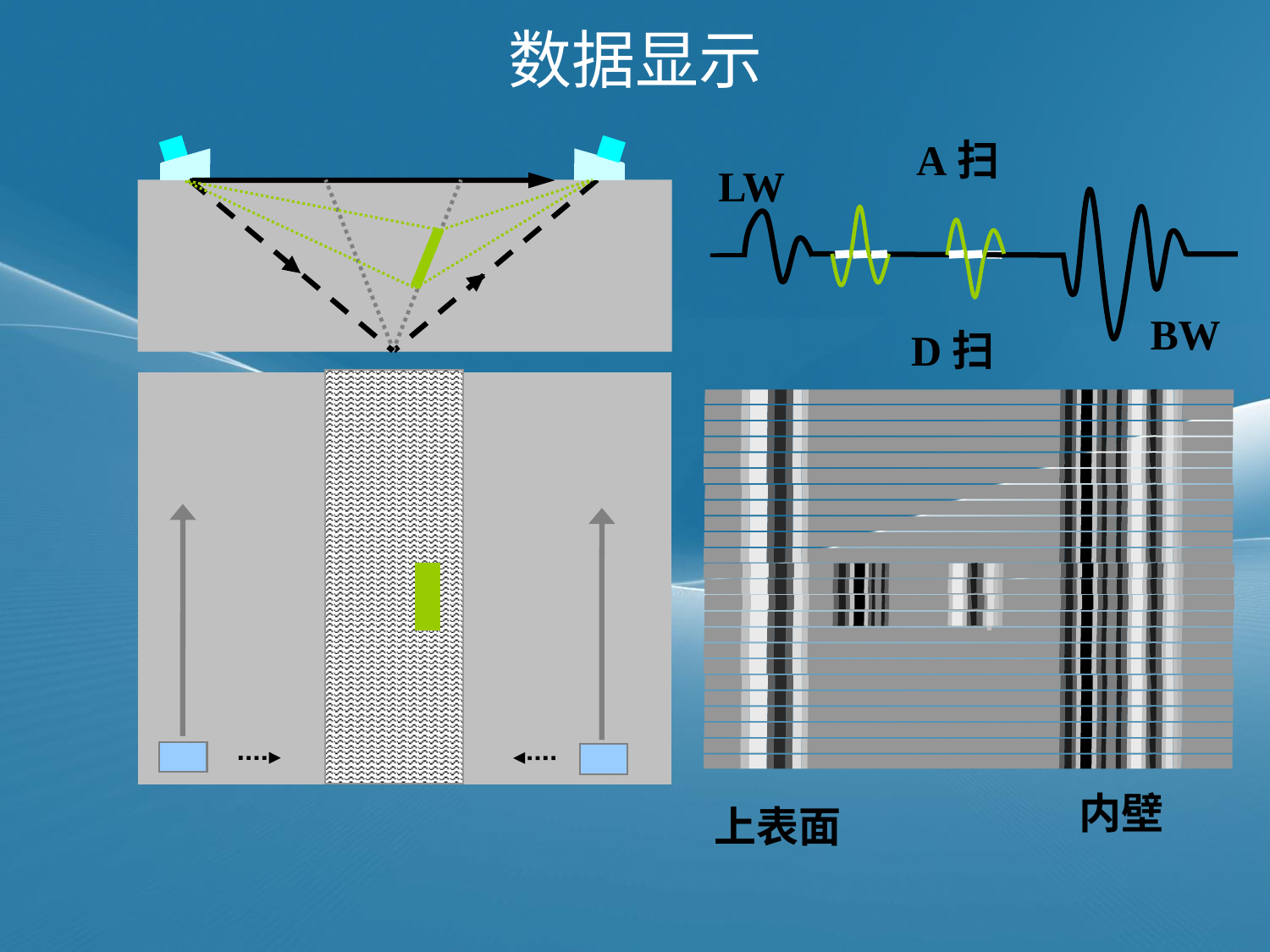

# 数据显示
A扫

LW

BW

D扫

内壁
上表面